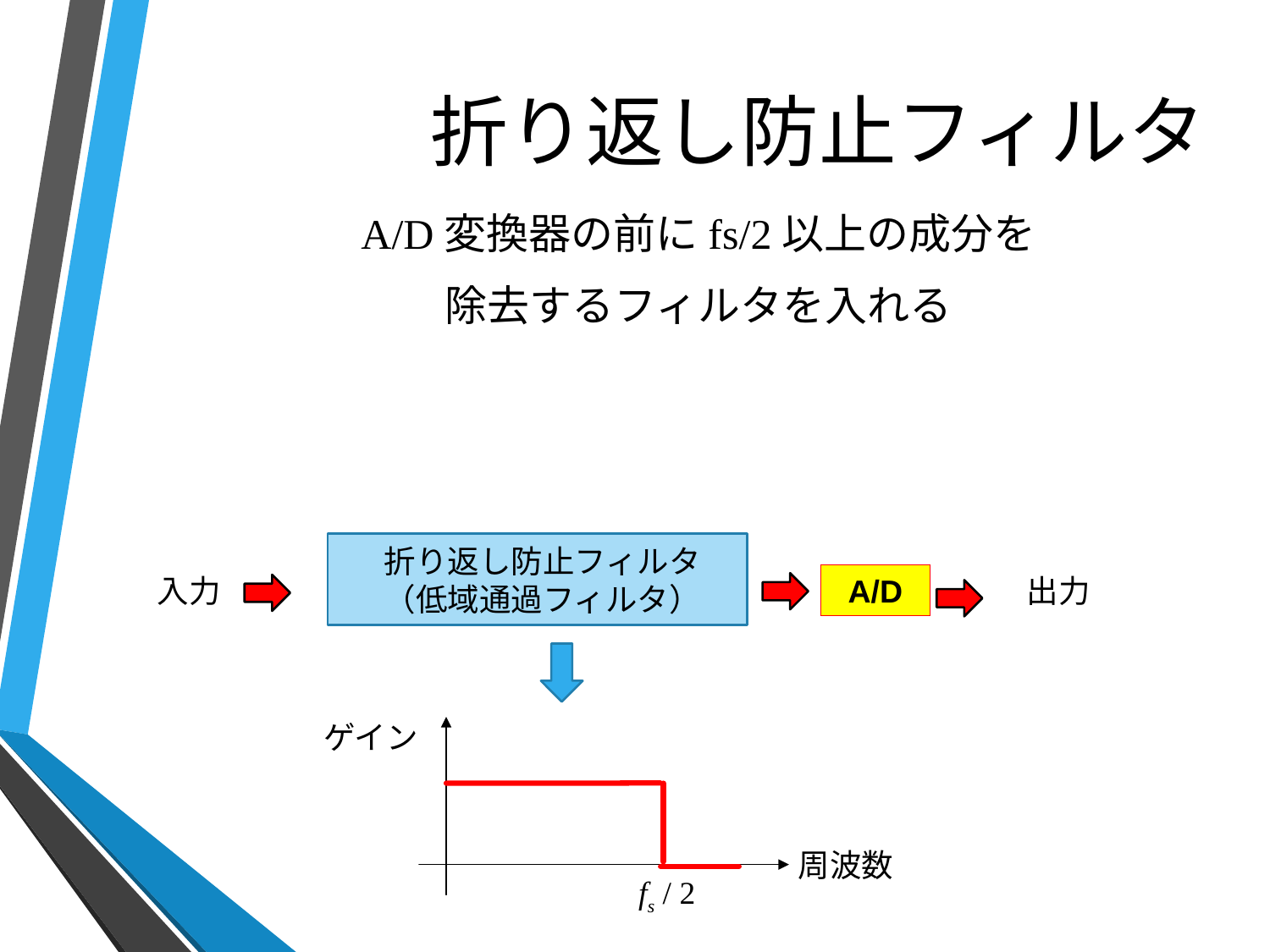

# 折り返し防止フィルタ
A/D変換器の前にfs/2以上の成分を
除去するフィルタを入れる

折り返し防止フィルタ
（低域通過フィルタ）
入力
A/D
出力

ゲイン
周波数
fs / 2